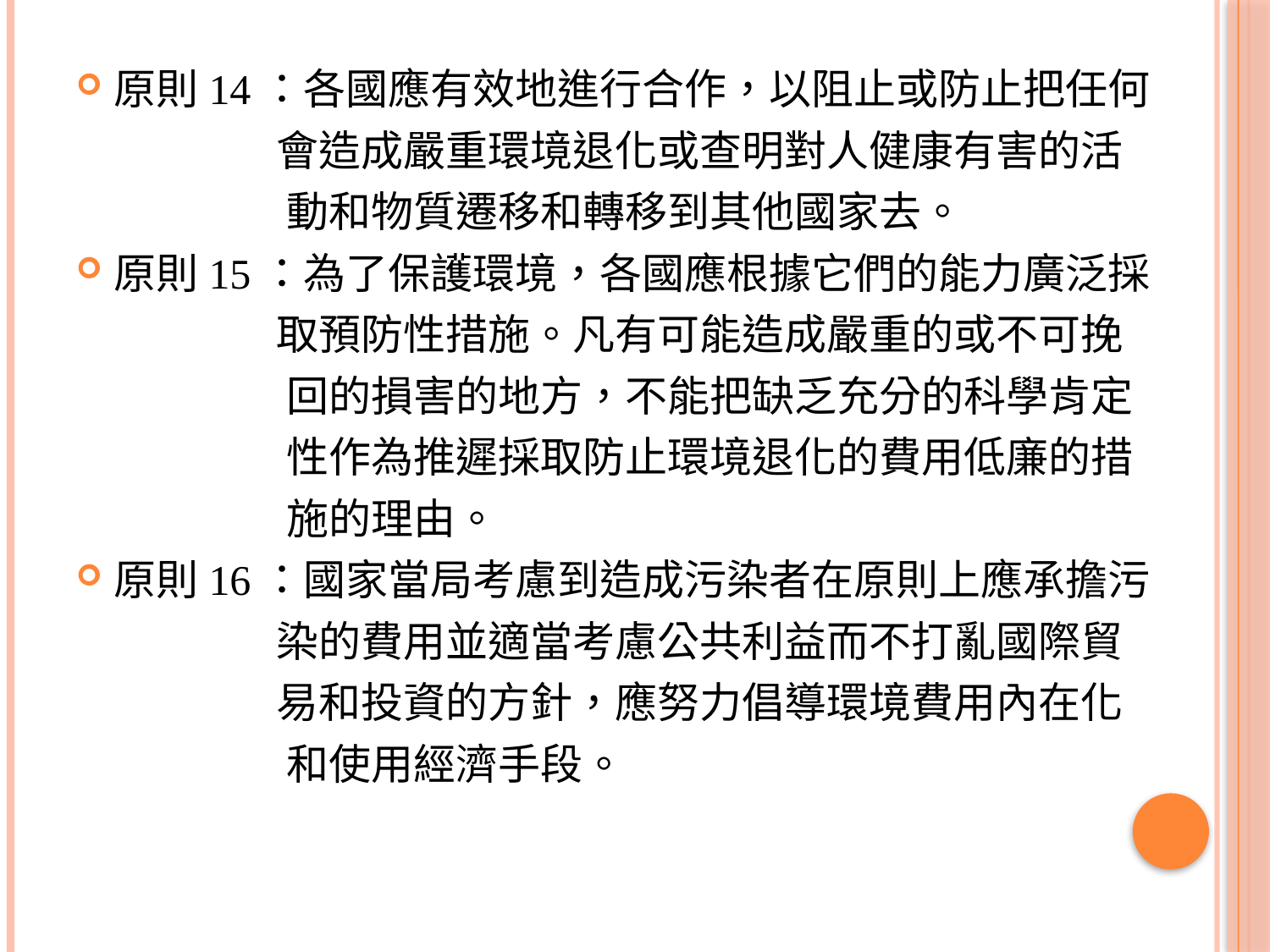

原則14：各國應有效地進行合作，以阻止或防止把任何
                    會造成嚴重環境退化或查明對人健康有害的活
                     動和物質遷移和轉移到其他國家去。
原則15：為了保護環境，各國應根據它們的能力廣泛採
                    取預防性措施。凡有可能造成嚴重的或不可挽
                     回的損害的地方，不能把缺乏充分的科學肯定
                     性作為推遲採取防止環境退化的費用低廉的措
                     施的理由。
原則16：國家當局考慮到造成污染者在原則上應承擔污
                    染的費用並適當考慮公共利益而不打亂國際貿
                    易和投資的方針，應努力倡導環境費用內在化
                     和使用經濟手段。